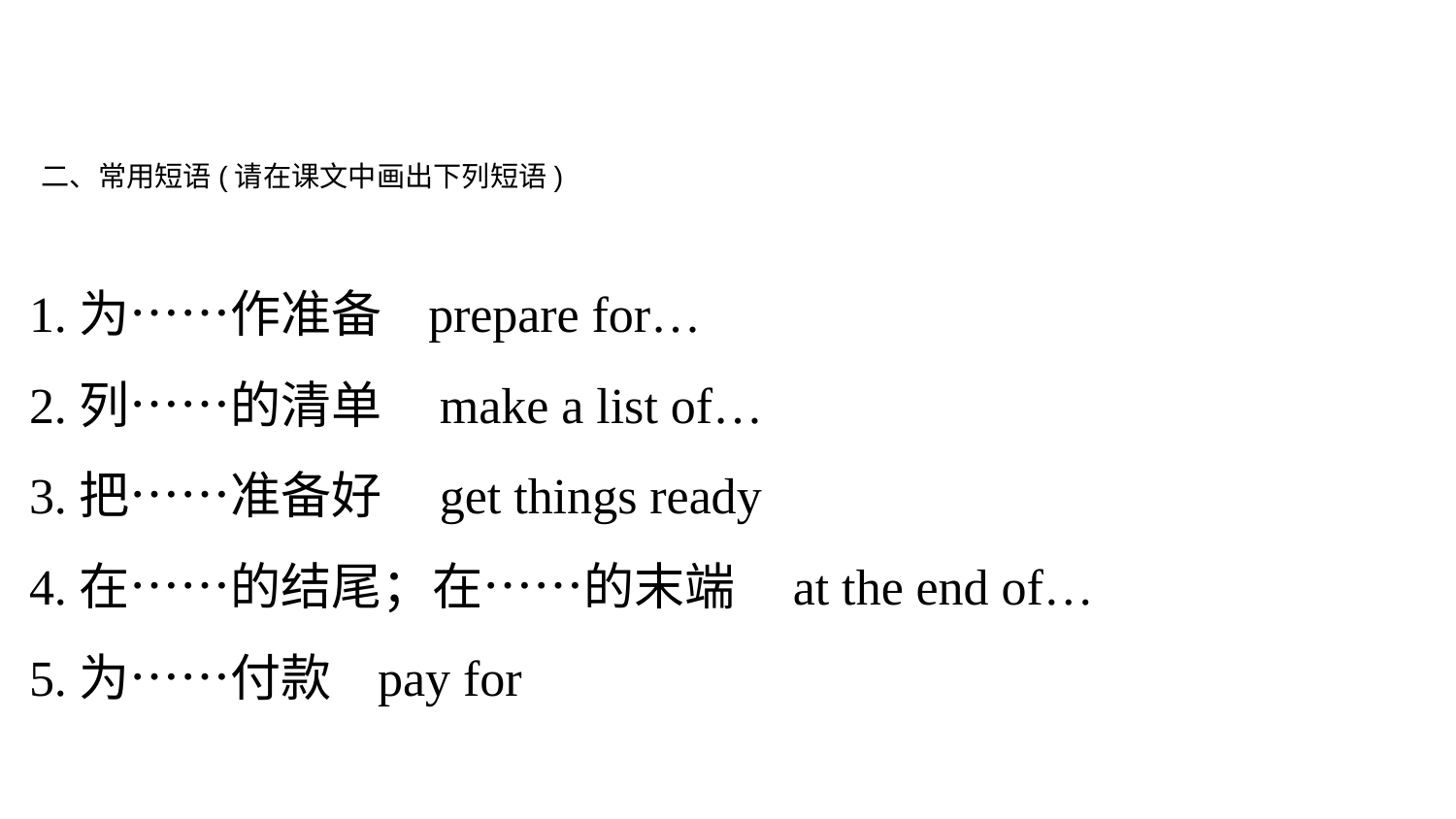

二、常用短语(请在课文中画出下列短语)
1.为……作准备   prepare for…
2.列……的清单    make a list of…
3.把……准备好    get things ready
4.在……的结尾；在……的末端    at the end of…
5.为……付款   pay for